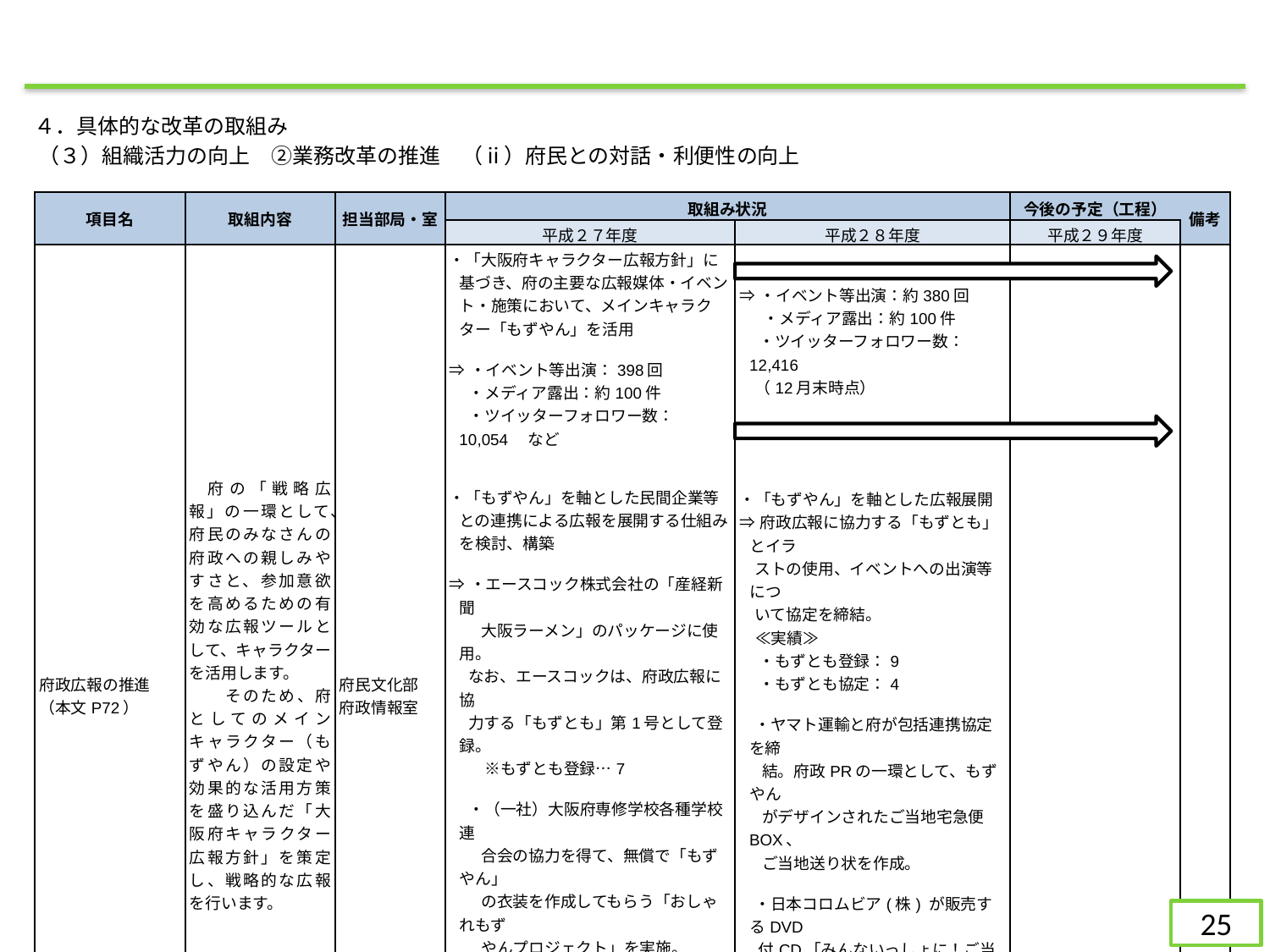

４．具体的な改革の取組み
（３）組織活力の向上　②業務改革の推進　（ⅱ）府民との対話・利便性の向上
| 項目名 | 取組内容 | 担当部局・室 | 取組み状況 |  | 今後の予定（工程） | 備考 |
| --- | --- | --- | --- | --- | --- | --- |
|  |  |  | 平成２７年度 | 平成２８年度 | 平成２９年度 |  |
| 府政広報の推進 （本文P72） | 府の「戦略広報」の一環として、府民のみなさんの府政への親しみやすさと、参加意欲を高めるための有効な広報ツールとして、キャラクターを活用します。 　そのため、府としてのメインキャラクター（もずやん）の設定や効果的な活用方策を盛り込んだ「大阪府キャラクター広報方針」を策定し、戦略的な広報を行います。 | 府民文化部 府政情報室 | ・「大阪府キャラクター広報方針」に基づき、府の主要な広報媒体・イベント・施策において、メインキャラクター「もずやん」を活用 ⇒・イベント等出演：398回 　 ・メディア露出：約100件 　 ・ツイッターフォロワー数：10,054　など ・「もずやん」を軸とした民間企業等との連携による広報を展開する仕組みを検討、構築 ⇒・エースコック株式会社の「産経新聞 　　大阪ラーメン」のパッケージに使用。 なお、エースコックは、府政広報に協 力する「もずとも」第1号として登録。 　 　※もずとも登録…7 　 ・（一社）大阪府専修学校各種学校連 　　合会の協力を得て、無償で「もずやん」 　　の衣装を作成してもらう「おしゃれもず 　　やんプロジェクト」を実施。 　 ・りそな銀行キャラクター「りそにゃ」と 　　『大阪「超」盛り上げ共同声明』を締結 　　し、包括連携協定をPR。 　 ・米国総領事からの指名で、米国独立 　　 記念日イベントに特別ゲストとして招聘。 国際的友好関係のPRに貢献。 　 ・もずやんのテーマソング 　　「タッタカもずやん」が完成。 | ⇒・イベント等出演：約380回 　・メディア露出：約100件 　 ・ツイッターフォロワー数：12,416　 （12月末時点） ・「もずやん」を軸とした広報展開 ⇒府政広報に協力する「もずとも」とイラ ストの使用、イベントへの出演等につ いて協定を締結。 　≪実績≫ 　 ・もずとも登録：9 　 ・もずとも協定：4 ・ヤマト運輸と府が包括連携協定を締 結。府政PRの一環として、もずやん がデザインされたご当地宅急便BOX、 ご当地送り状を作成。 ・日本コロムビア(株) が販売するDVD 付CD「みんないっしょに！ご当地キャ ラクターたいそう」に「タッタカもずや ん」を収録しPR。 |  |  |

25